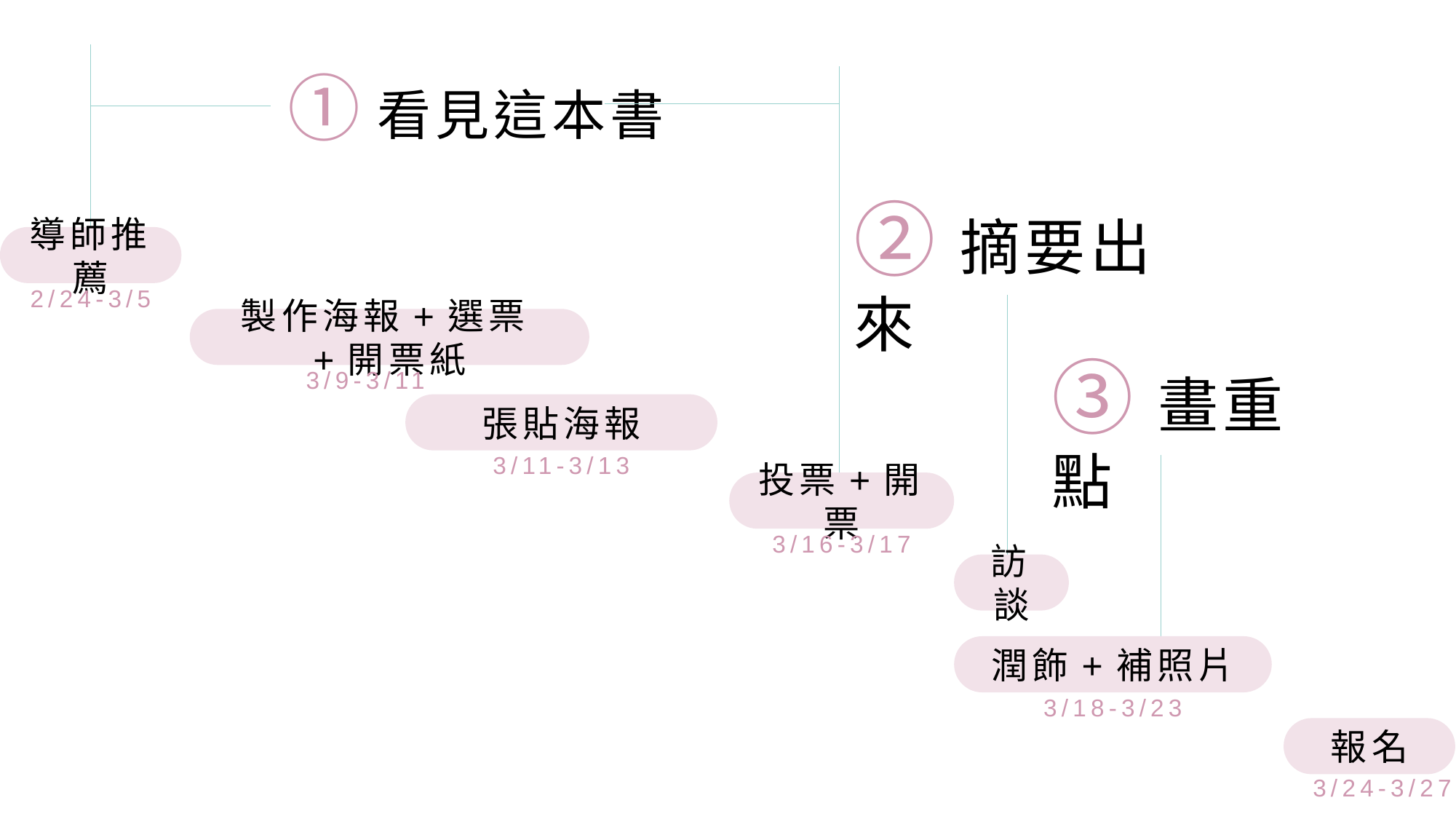

# ① 看見這本書
②摘要出來
導師推薦
2/24-3/5
製作海報+選票+開票紙
③畫重點
3/9-3/11
張貼海報
3/11-3/13
投票+開票
3/16-3/17
訪談
潤飾+補照片
3/18-3/23
報名
3/24-3/27